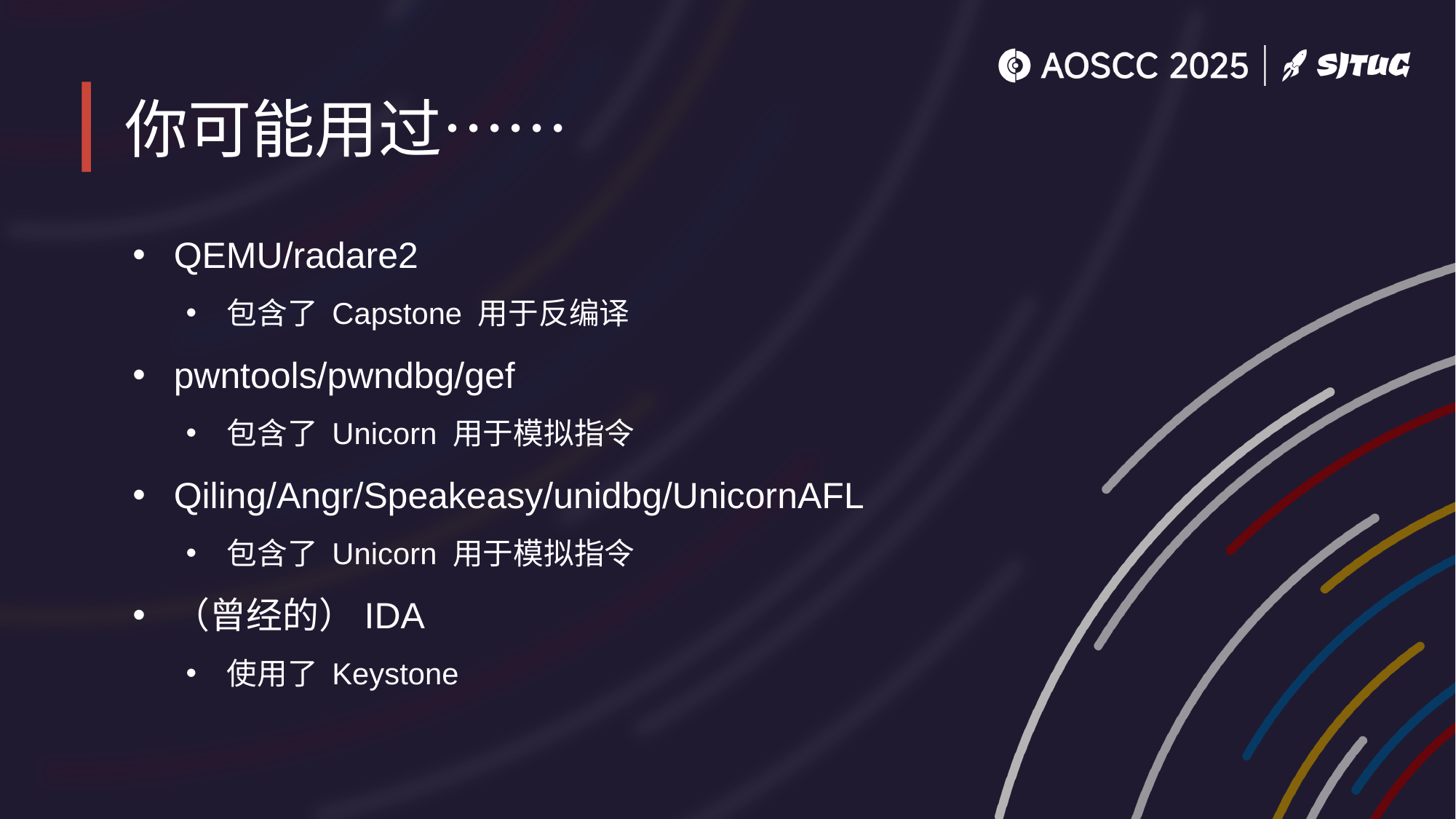

# 你可能用过……
QEMU/radare2
包含了 Capstone 用于反编译
pwntools/pwndbg/gef
包含了 Unicorn 用于模拟指令
Qiling/Angr/Speakeasy/unidbg/UnicornAFL
包含了 Unicorn 用于模拟指令
（曾经的）IDA
使用了 Keystone